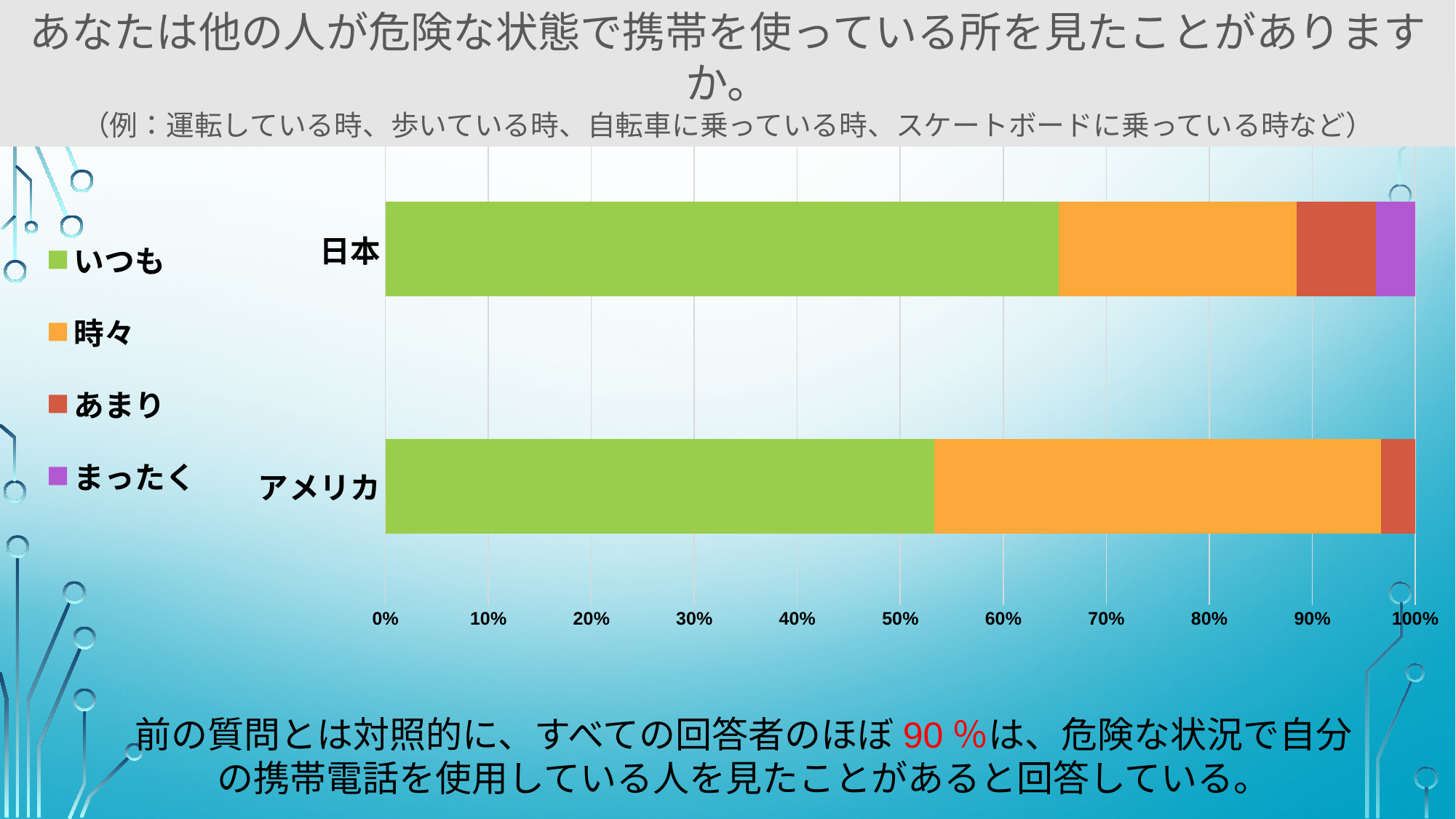

あなたは他の人が危険な状態で携帯を使っている所を見たことがありますか。
（例：運転している時、歩いている時、自転車に乗っている時、スケートボードに乗っている時など）

### Chart

| Category | いつも | 時々 | あまり | まったく |
|---|---|---|---|---|
| アメリカ | 16.0 | 13.0 | 1.0 | 0.0 |
| 日本 | 17.0 | 6.0 | 2.0 | 1.0 |
前の質問とは対照的に、すべての回答者のほぼ90％は、危険な状況で自分の携帯電話を使用している人を見たことがあると回答している。